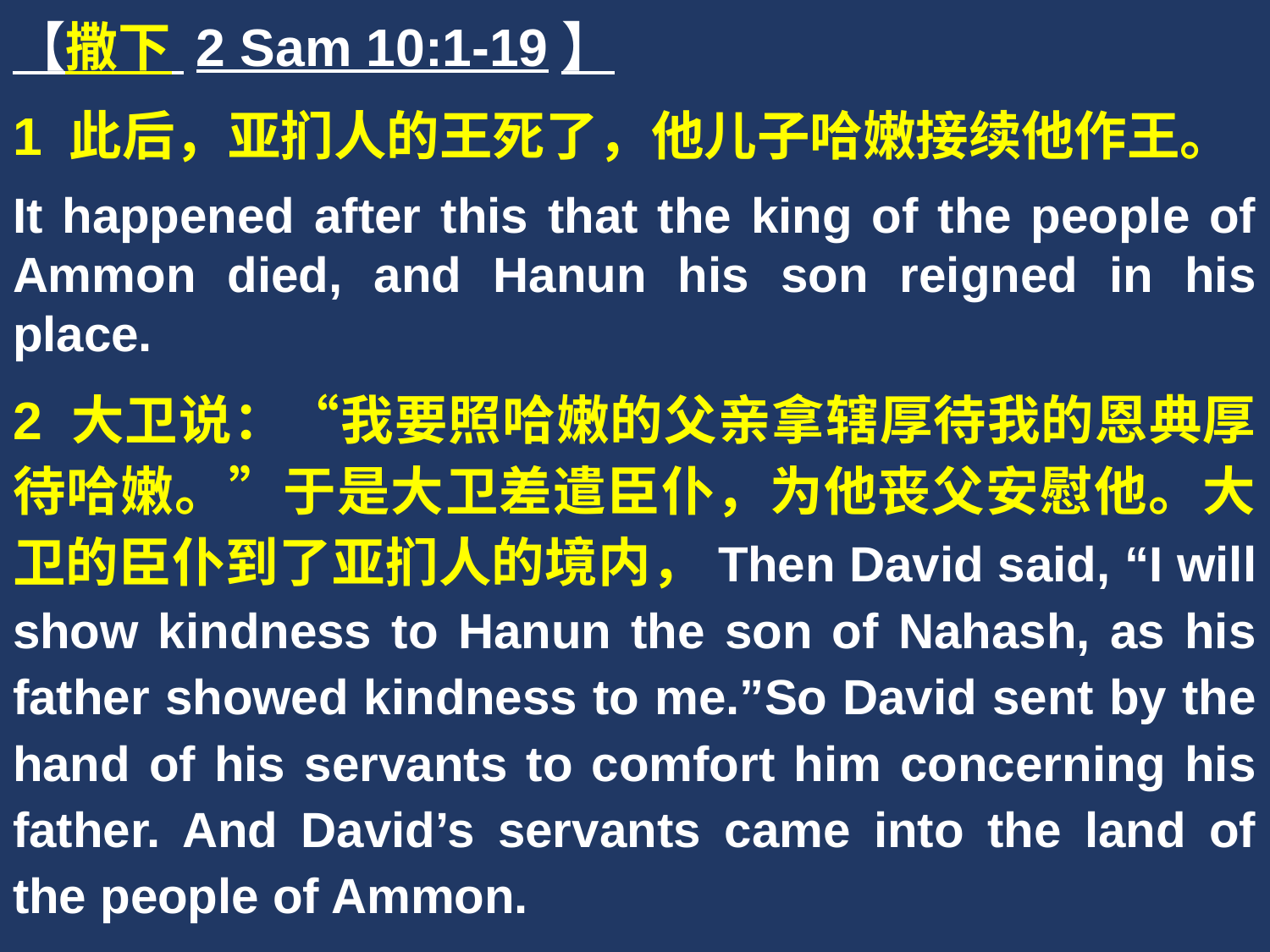

【撒下 2 Sam 10:1-19】
1 此后，亚扪人的王死了，他儿子哈嫩接续他作王。
It happened after this that the king of the people of Ammon died, and Hanun his son reigned in his place.
2 大卫说：“我要照哈嫩的父亲拿辖厚待我的恩典厚待哈嫩。”于是大卫差遣臣仆，为他丧父安慰他。大卫的臣仆到了亚扪人的境内，Then David said, “I will show kindness to Hanun the son of Nahash, as his father showed kindness to me.”So David sent by the hand of his servants to comfort him concerning his father. And David’s servants came into the land of the people of Ammon.